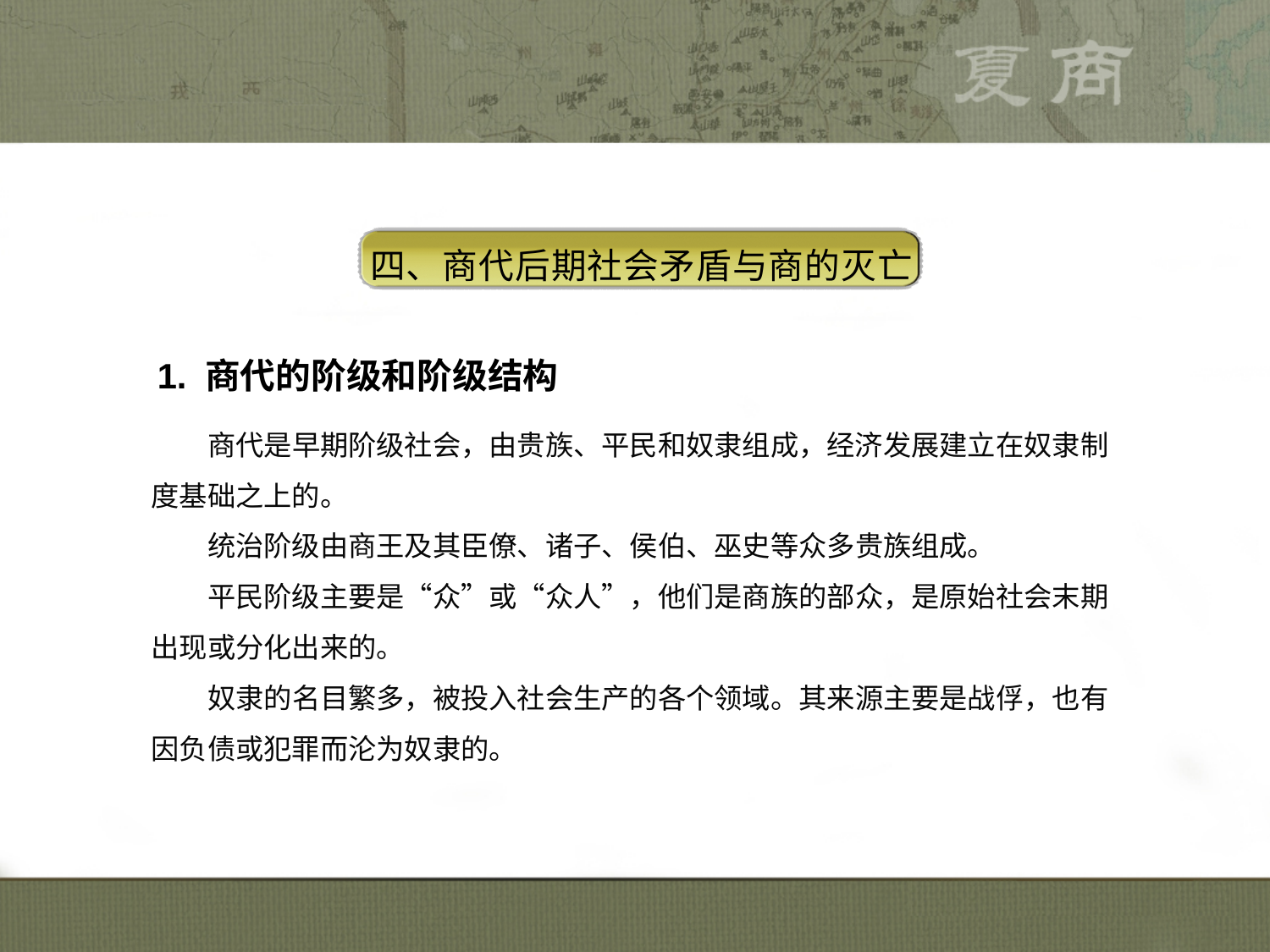

四、商代后期社会矛盾与商的灭亡
1. 商代的阶级和阶级结构
　　商代是早期阶级社会，由贵族、平民和奴隶组成，经济发展建立在奴隶制度基础之上的。
　　统治阶级由商王及其臣僚、诸子、侯伯、巫史等众多贵族组成。
　　平民阶级主要是“众”或“众人”，他们是商族的部众，是原始社会末期出现或分化出来的。
　　奴隶的名目繁多，被投入社会生产的各个领域。其来源主要是战俘，也有因负债或犯罪而沦为奴隶的。